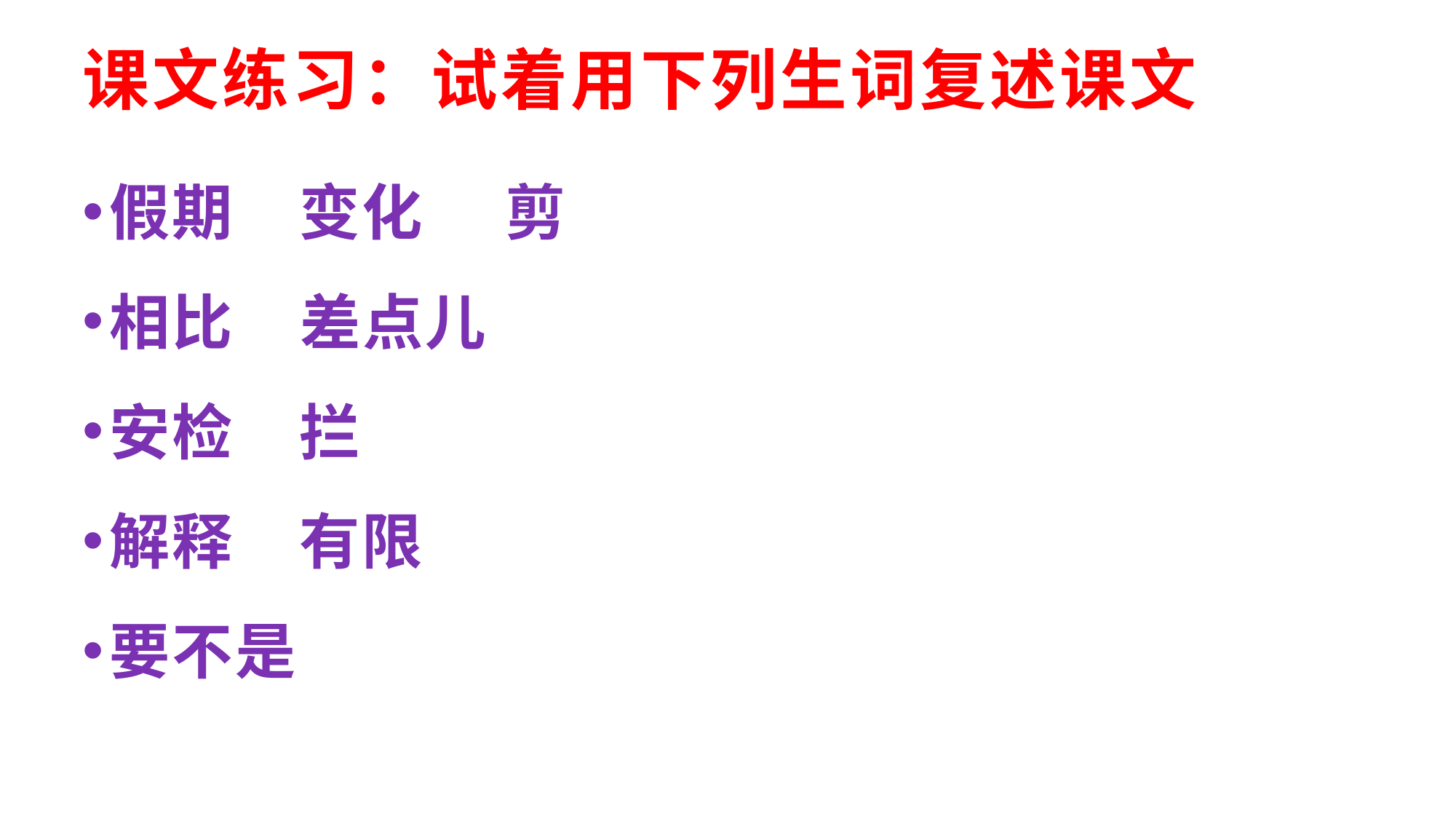

# 课文练习：试着用下列生词复述课文
假期    变化     剪
相比    差点儿
安检    拦
解释    有限
要不是